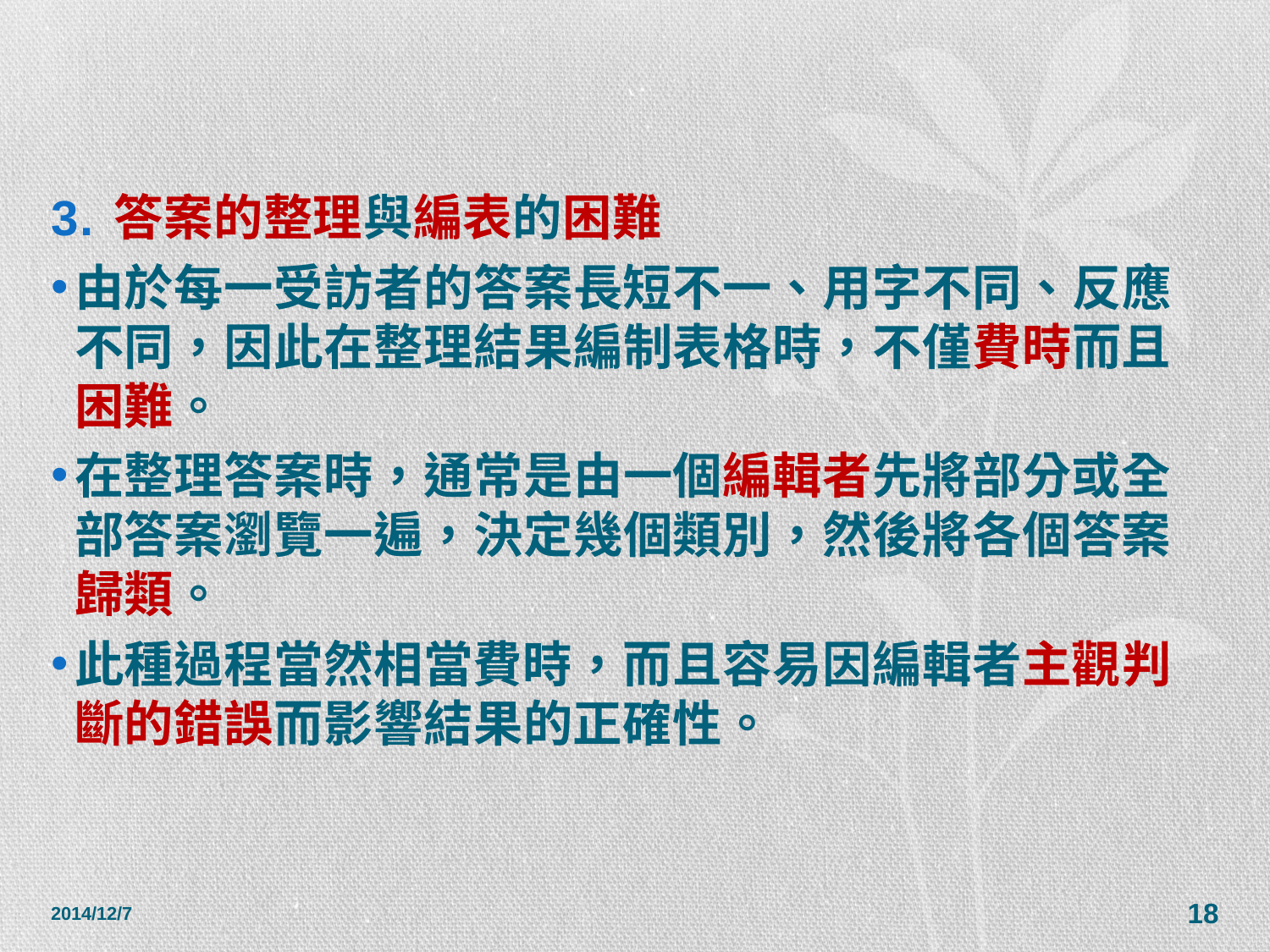

#
答案的整理與編表的困難
由於每一受訪者的答案長短不一、用字不同、反應不同，因此在整理結果編制表格時，不僅費時而且困難。
在整理答案時，通常是由一個編輯者先將部分或全部答案瀏覽一遍，決定幾個類別，然後將各個答案歸類。
此種過程當然相當費時，而且容易因編輯者主觀判斷的錯誤而影響結果的正確性。

2014/12/7
18